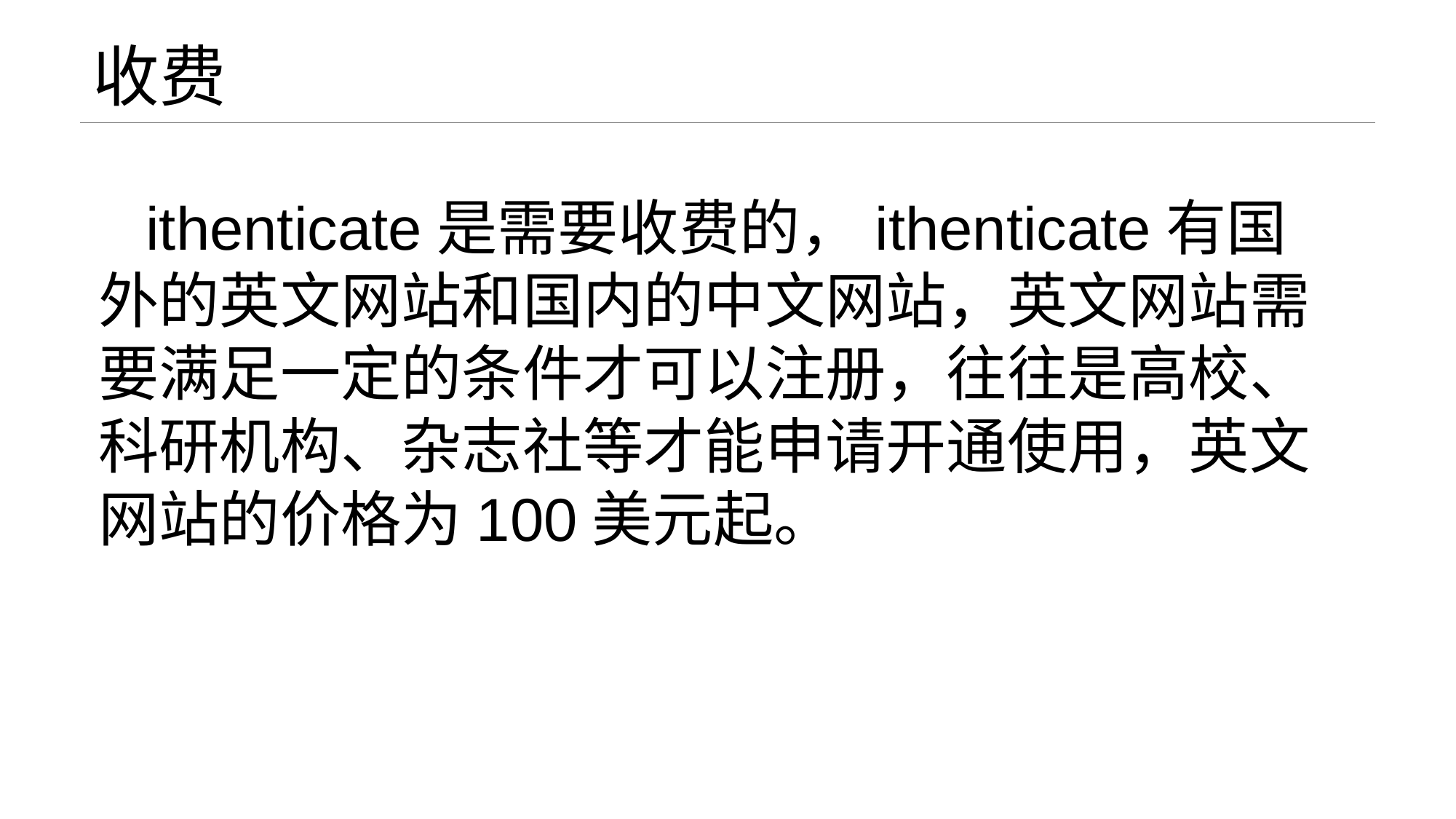

# 收费
     ithenticate是需要收费的，ithenticate有国外的英文网站和国内的中文网站，英文网站需要满足一定的条件才可以注册，往往是高校、科研机构、杂志社等才能申请开通使用，英文网站的价格为100美元起。